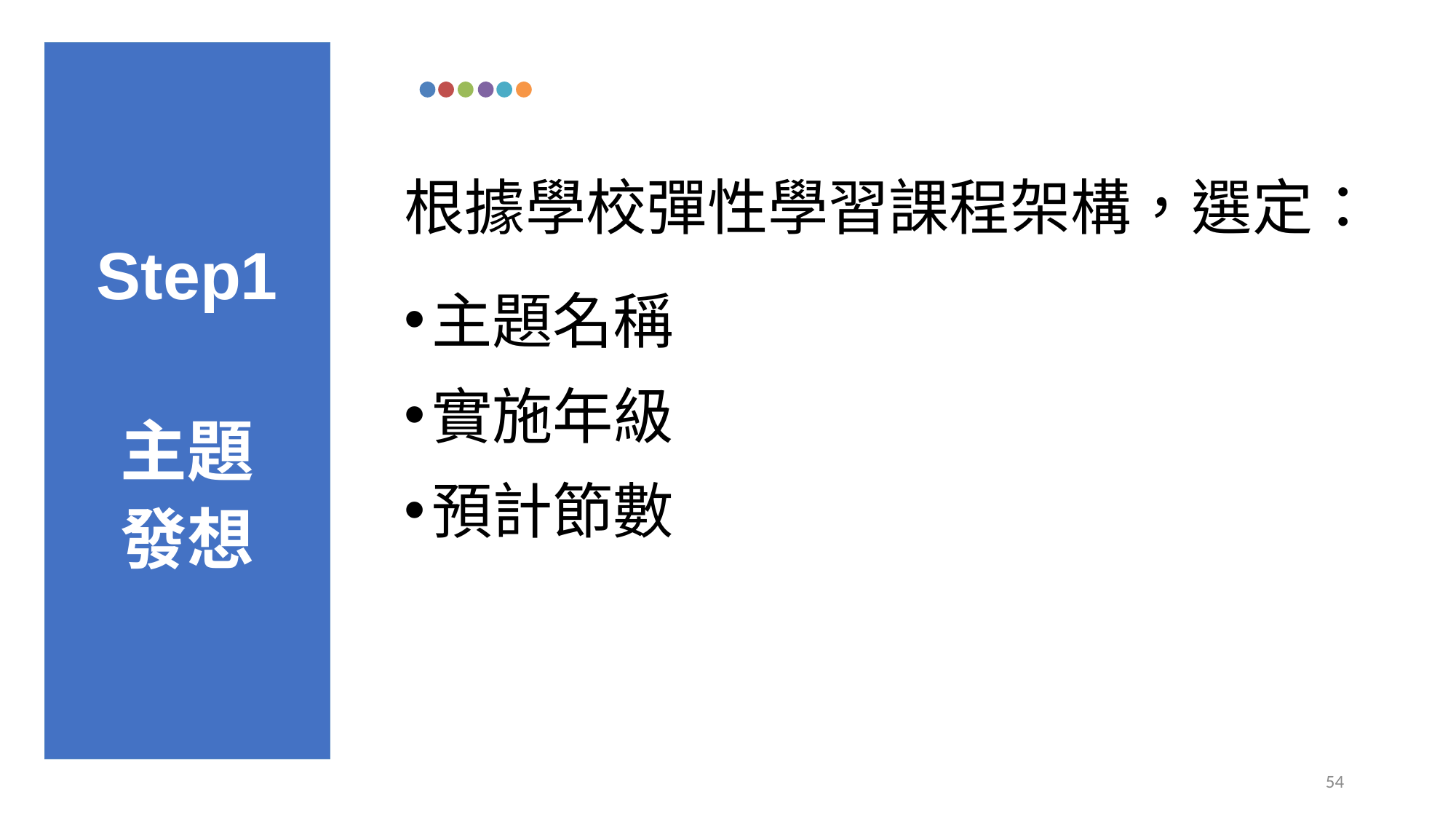

# Step1 主題 發想

根據學校彈性學習課程架構，選定：
主題名稱
實施年級
預計節數
54